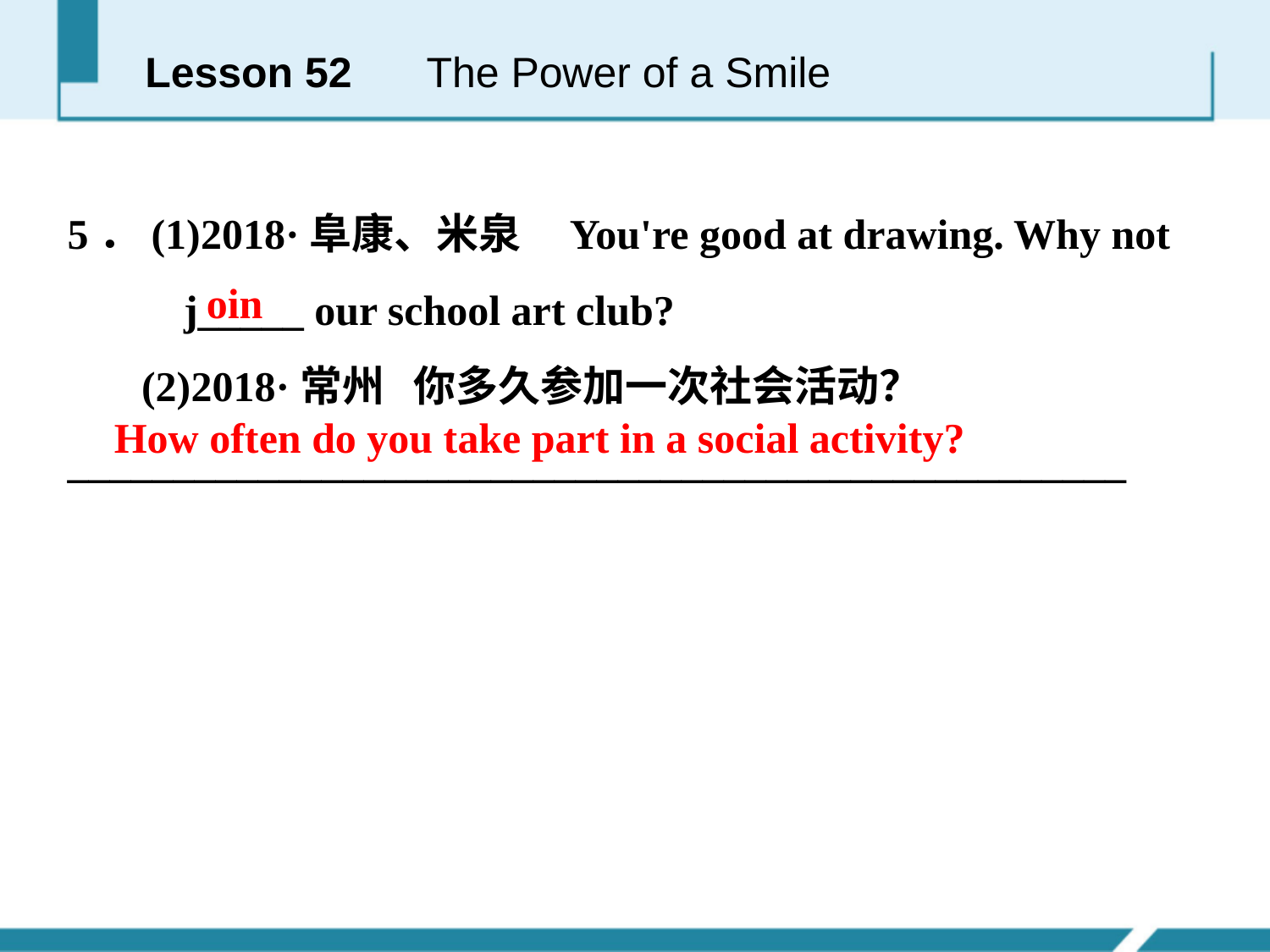

Lesson 52 　The Power of a Smile
5．(1)2018·阜康、米泉    You're good at drawing. Why not
           j_____ our school art club?
       (2)2018·常州   你多久参加一次社会活动？
__________________________________________________
oin
How often do you take part in a social activity?